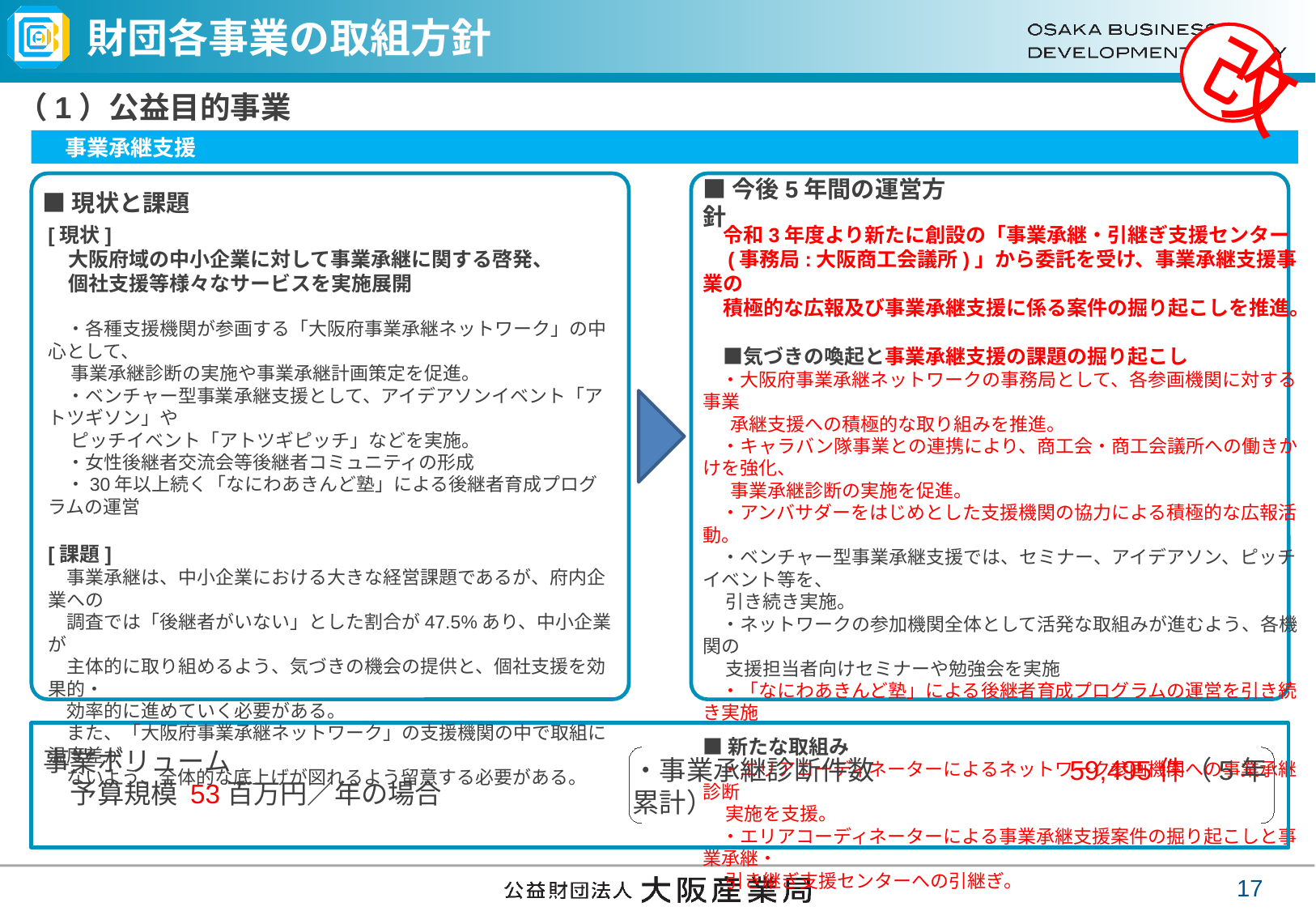

# 財団各事業の取組方針
改
（1）公益目的事業
　事業承継支援

■現状と課題
■今後5年間の運営方針
[現状]
　大阪府域の中小企業に対して事業承継に関する啓発、
　個社支援等様々なサービスを実施展開

　・各種支援機関が参画する「大阪府事業承継ネットワーク」の中心として、
　 事業承継診断の実施や事業承継計画策定を促進。
　・ベンチャー型事業承継支援として、アイデアソンイベント「アトツギソン」や
　 ピッチイベント「アトツギピッチ」などを実施。
　・女性後継者交流会等後継者コミュニティの形成
　・30年以上続く「なにわあきんど塾」による後継者育成プログラムの運営

[課題]
　事業承継は、中小企業における大きな経営課題であるが、府内企業への
　調査では「後継者がいない」とした割合が47.5%あり、中小企業が
　主体的に取り組めるよう、気づきの機会の提供と、個社支援を効果的・
　効率的に進めていく必要がある。
　また、「大阪府事業承継ネットワーク」の支援機関の中で取組に温度差が
　ないよう、全体的な底上げが図れるよう留意する必要がある。

　令和3年度より新たに創設の「事業承継・引継ぎ支援センター
　(事務局:大阪商工会議所)」から委託を受け、事業承継支援事業の
　積極的な広報及び事業承継支援に係る案件の掘り起こしを推進。

　■気づきの喚起と事業承継支援の課題の掘り起こし
　・大阪府事業承継ネットワークの事務局として、各参画機関に対する事業
 　承継支援への積極的な取り組みを推進。
　・キャラバン隊事業との連携により、商工会・商工会議所への働きかけを強化、
 　事業承継診断の実施を促進。
　・アンバサダーをはじめとした支援機関の協力による積極的な広報活動。
　・ベンチャー型事業承継支援では、セミナー、アイデアソン、ピッチイベント等を、
　 引き続き実施。
　・ネットワークの参加機関全体として活発な取組みが進むよう、各機関の
　 支援担当者向けセミナーや勉強会を実施
　・「なにわあきんど塾」による後継者育成プログラムの運営を引き続き実施
■新たな取組み
　・エリアコーディネーターによるネットワーク参画機関への事業承継診断
　 実施を支援。
　・エリアコーディネーターによる事業承継支援案件の掘り起こしと事業承継・
　 引き継ぎ支援センターへの引継ぎ。

事業ボリューム
　予算規模 53百万円／年の場合
・事業承継診断件数　　　　　　　59,495件（5年累計）
17